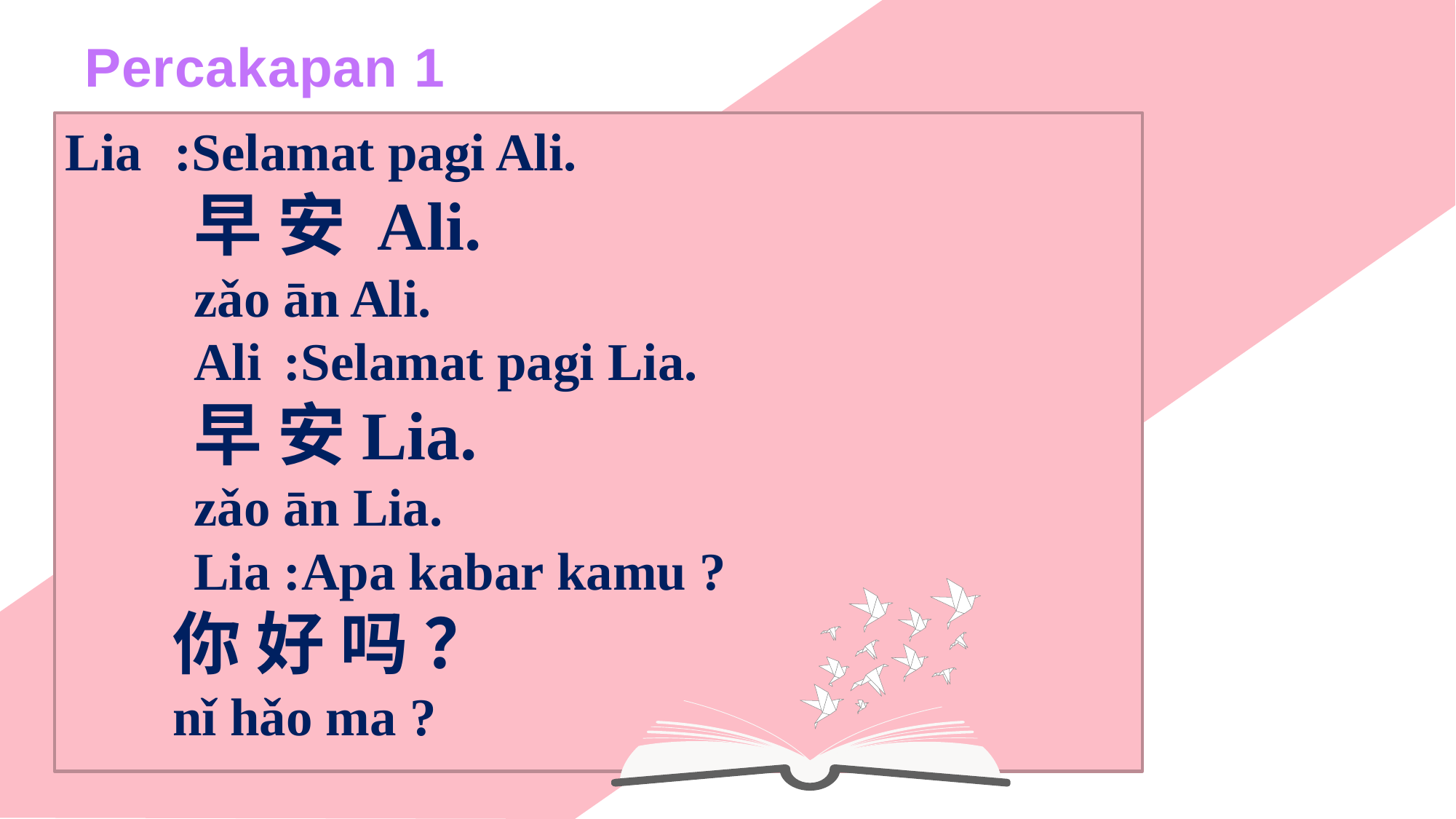

Percakapan 1

Lia	:Selamat pagi Ali.
早 安 Ali.
zǎo ān Ali.
Ali	:Selamat pagi Lia.
早 安Lia.
zǎo ān Lia.
Lia :Apa kabar kamu ?
你 好 吗 ？
nǐ hǎo ma ?